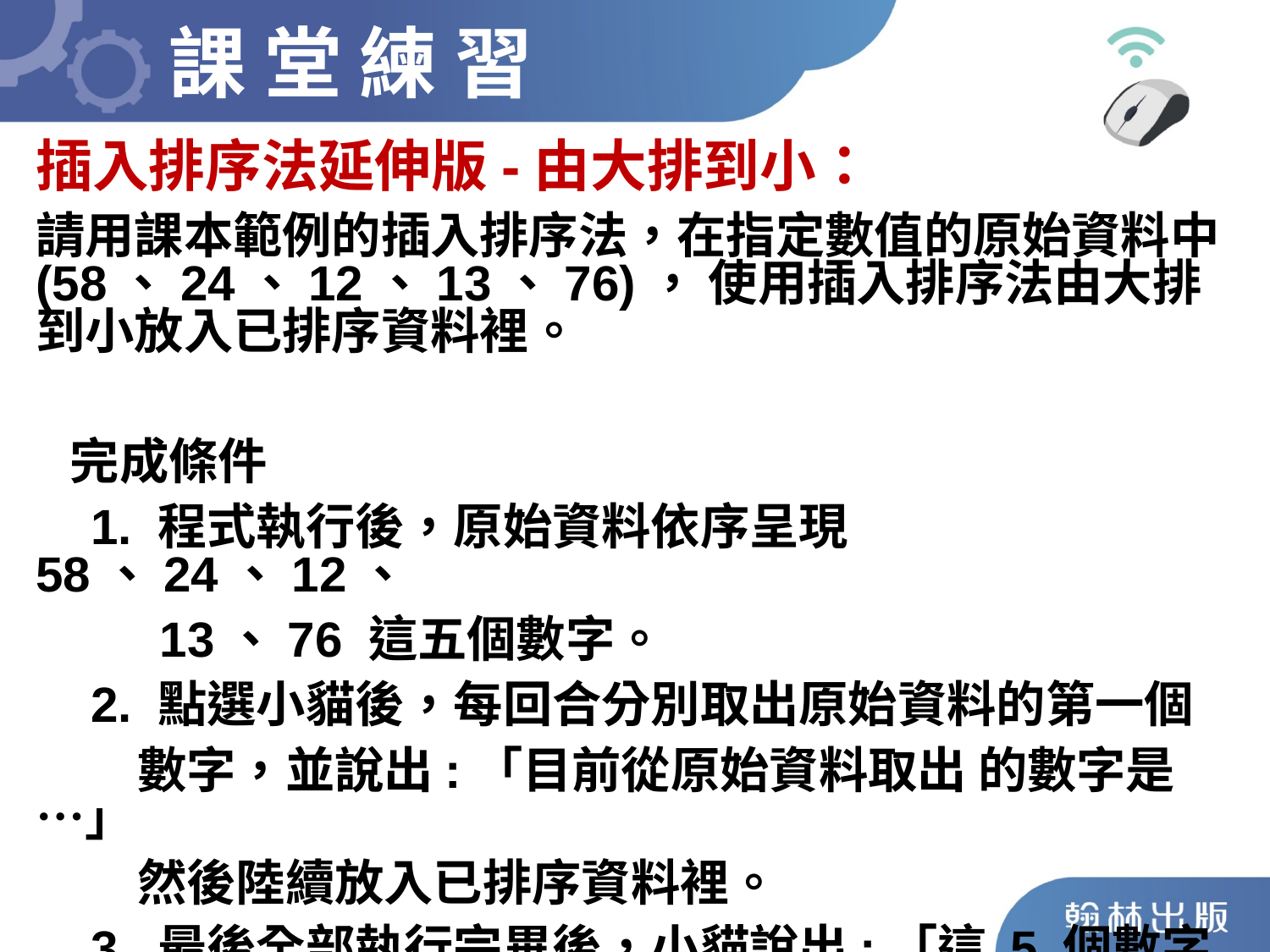

課 堂 練 習
插入排序法延伸版-由大排到小：
請用課本範例的插入排序法，在指定數值的原始資料中(58、24、12、13、76)， 使用插入排序法由大排到小放入已排序資料裡。

  完成條件
    1. 程式執行後，原始資料依序呈現 58、24、12、
         13、76 這五個數字。
    2. 點選小貓後，每回合分別取出原始資料的第一個
        數字，並說出:「目前從原始資料取出 的數字是⋯」
        然後陸續放入已排序資料裡。
    3. 最後全部執行完畢後，小貓說出:「這 5 個數字由
        大排到小的順序是⋯」。